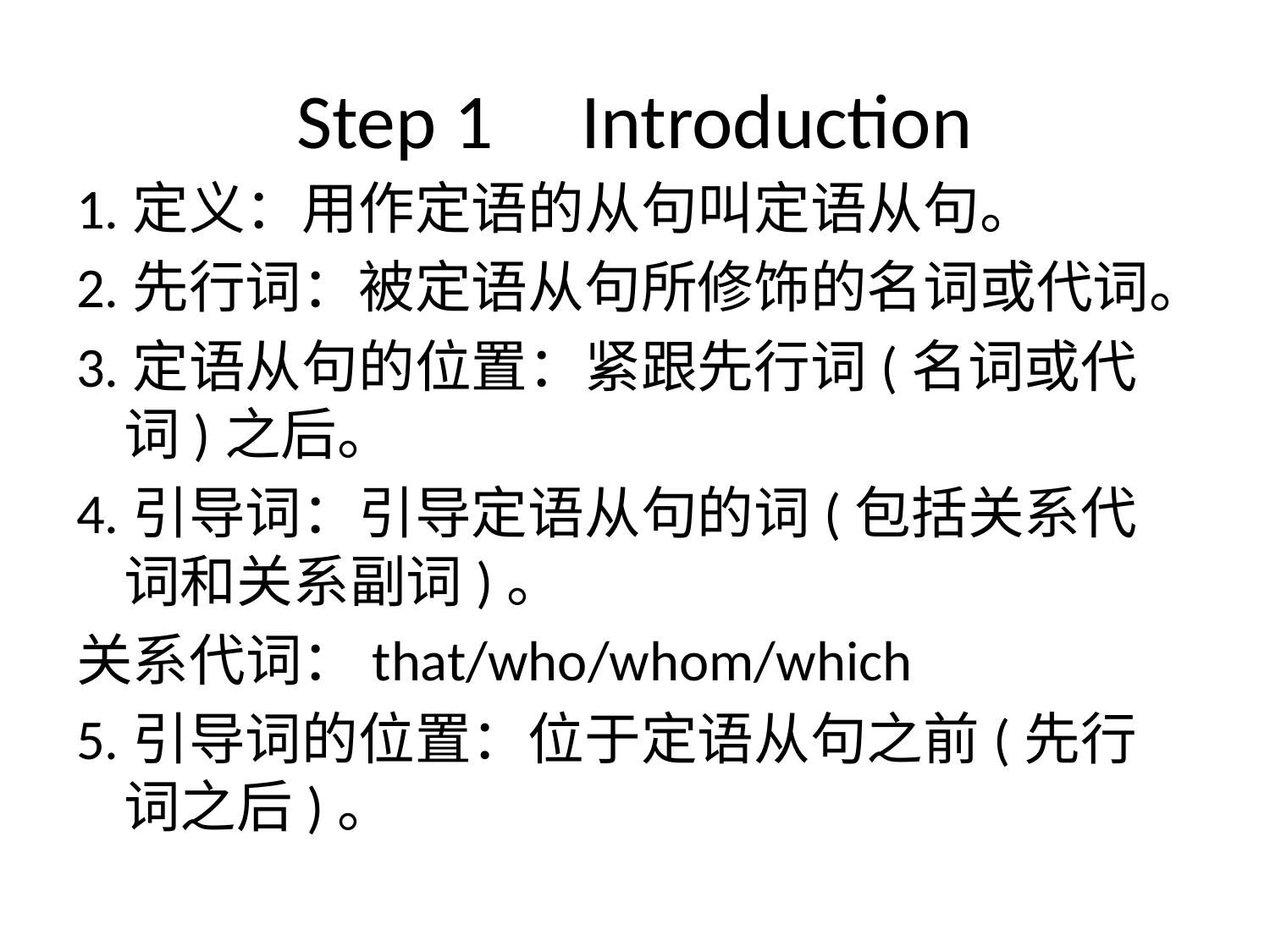

# Step 1     Introduction
1.定义：用作定语的从句叫定语从句。
2.先行词：被定语从句所修饰的名词或代词。
3.定语从句的位置：紧跟先行词(名词或代词)之后。
4.引导词：引导定语从句的词(包括关系代词和关系副词)。
关系代词：that/who/whom/which
5.引导词的位置：位于定语从句之前(先行词之后)。